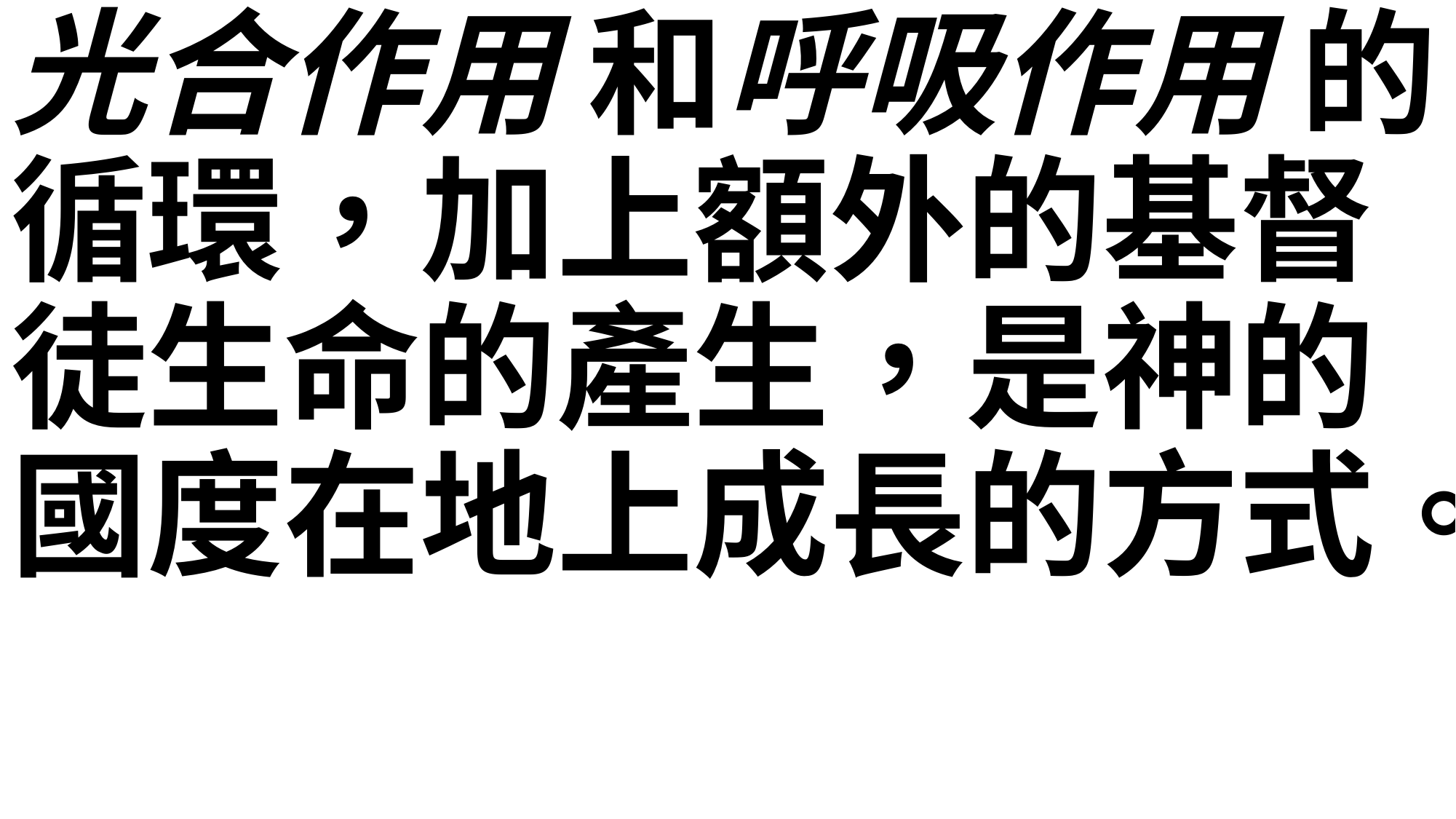

光合作用 和呼吸作用 的循環，加上額外的基督徒生命的產生，是神的國度在地上成長的方式。